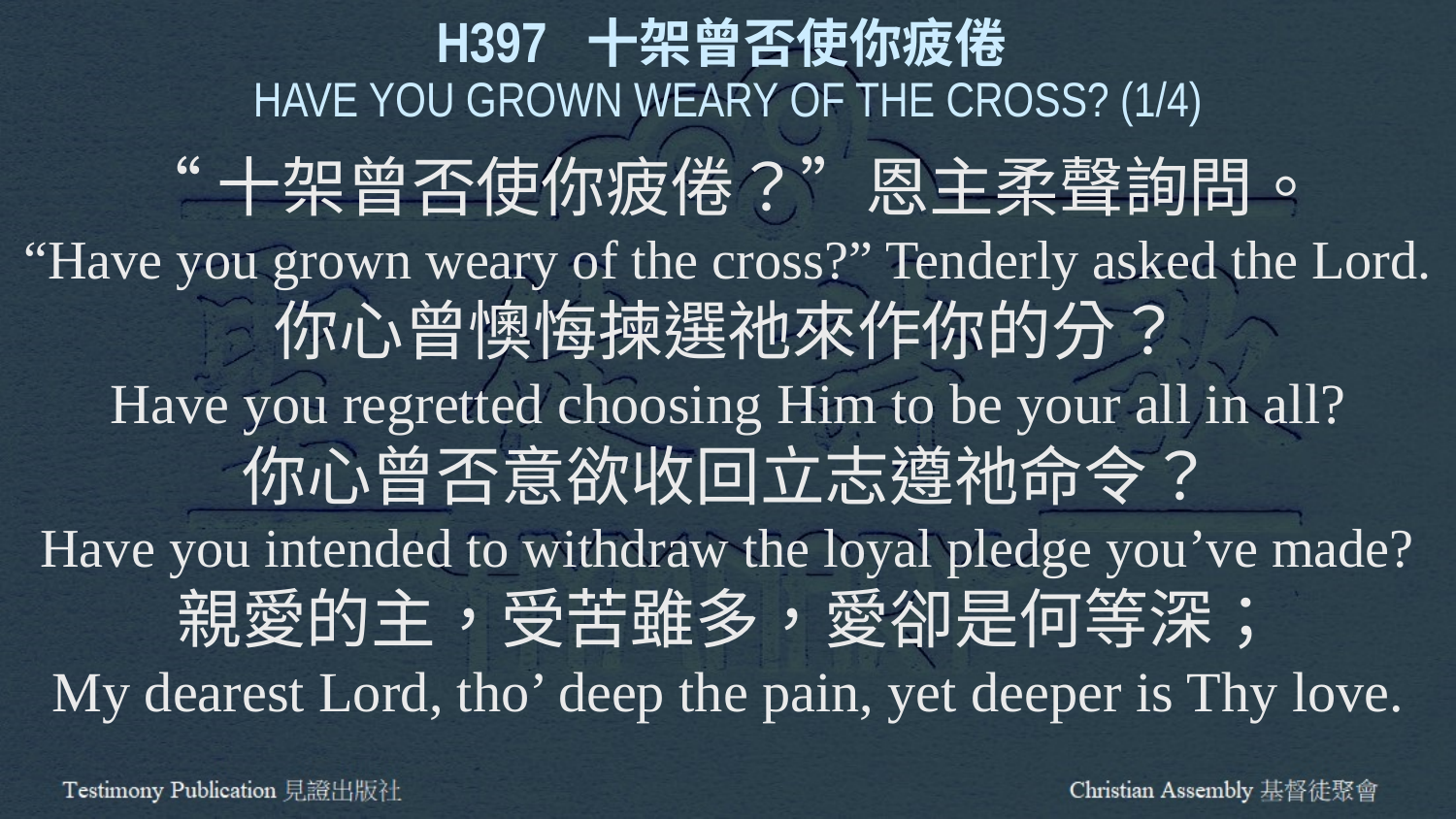

H397  十架曾否使你疲倦
HAVE YOU GROWN WEARY OF THE CROSS? (1/4)
“十架曾否使你疲倦？”恩主柔聲詢問。
“Have you grown weary of the cross?” Tenderly asked the Lord.
你心曾懊悔揀選祂來作你的分？
Have you regretted choosing Him to be your all in all?
你心曾否意欲收回立志遵祂命令？
Have you intended to withdraw the loyal pledge you’ve made?
親愛的主，受苦雖多，愛卻是何等深；
My dearest Lord, tho’ deep the pain, yet deeper is Thy love.